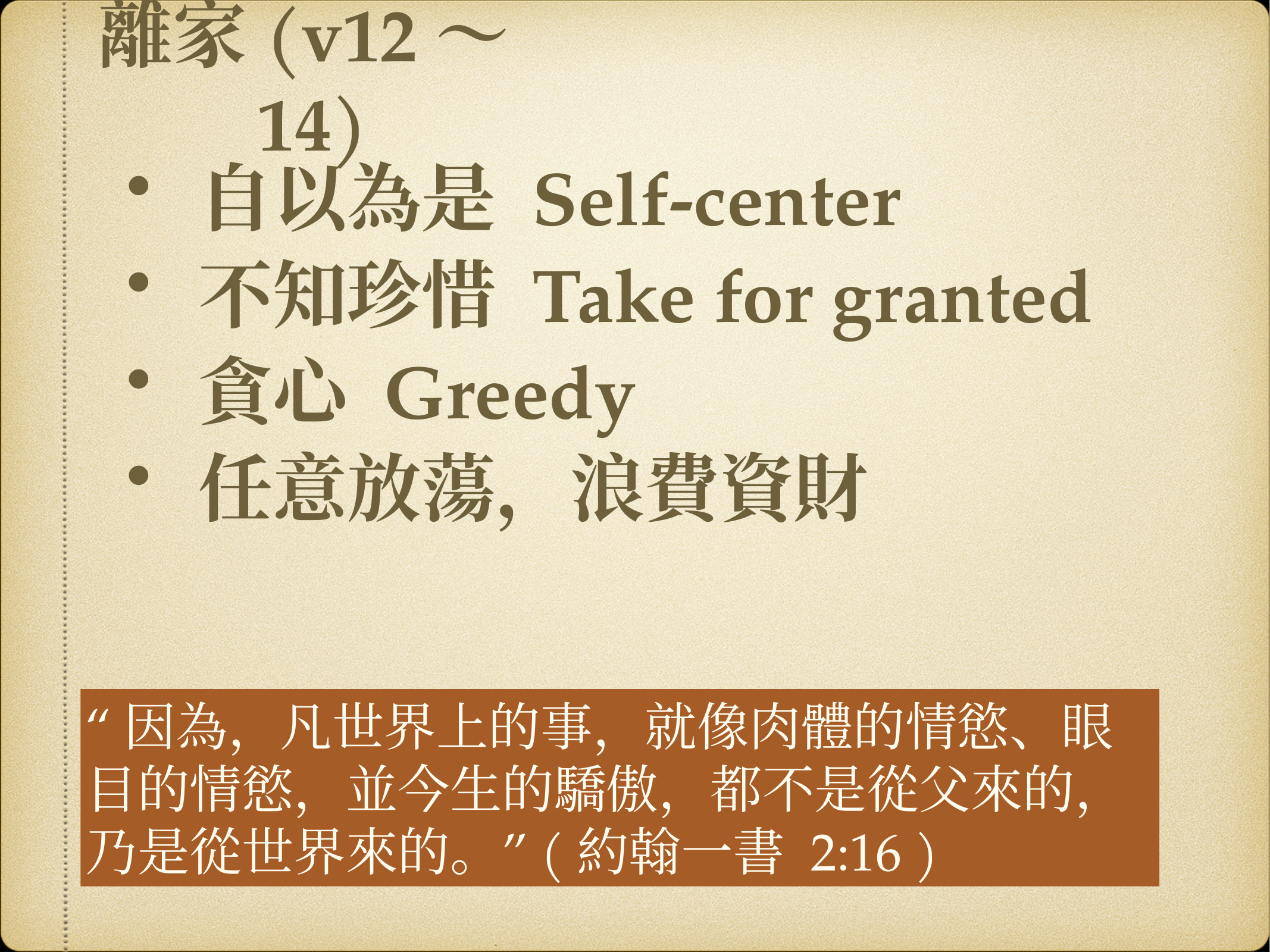

離家(v12～14)
自以為是 Self-center
不知珍惜 Take for granted
貪心 Greedy
任意放蕩，浪費資財
“因為，凡世界上的事，就像肉體的情慾、眼目的情慾，並今生的驕傲，都不是從父來的，乃是從世界來的。”(約翰一書 2:16 )